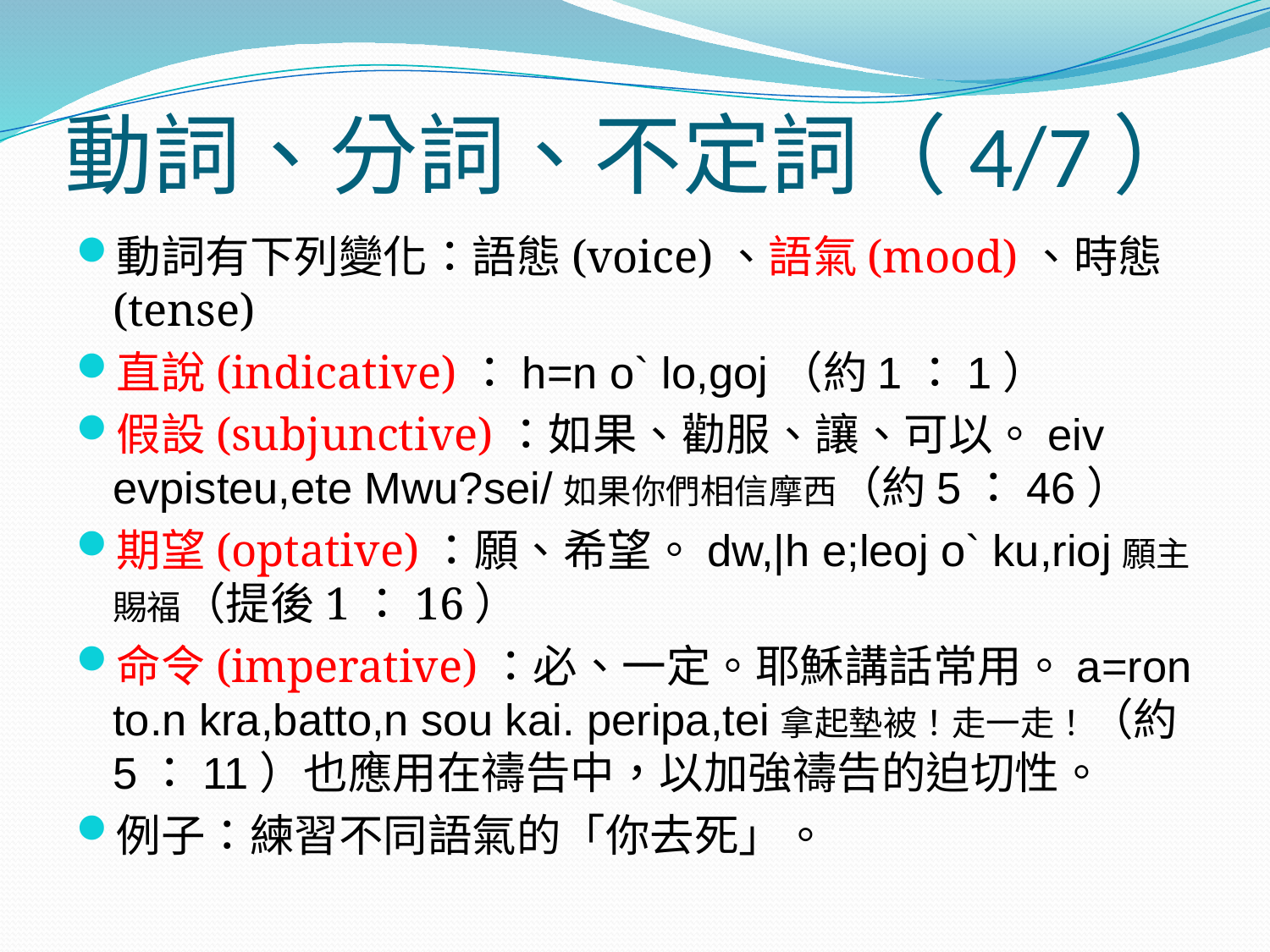

# 動詞、分詞、不定詞（4/7）
動詞有下列變化：語態(voice)、語氣(mood)、時態(tense)
直說(indicative)：h=n o` lo,goj（約1：1）
假設(subjunctive)：如果、勸服、讓、可以。eiv evpisteu,ete Mwu?sei/如果你們相信摩西（約5：46）
期望(optative)：願、希望。dw,|h e;leoj o` ku,rioj願主賜福（提後1：16）
命令(imperative)：必、一定。耶穌講話常用。a=ron to.n kra,batto,n sou kai. peripa,tei拿起墊被！走一走！（約5：11）也應用在禱告中，以加強禱告的迫切性。
例子：練習不同語氣的「你去死」。